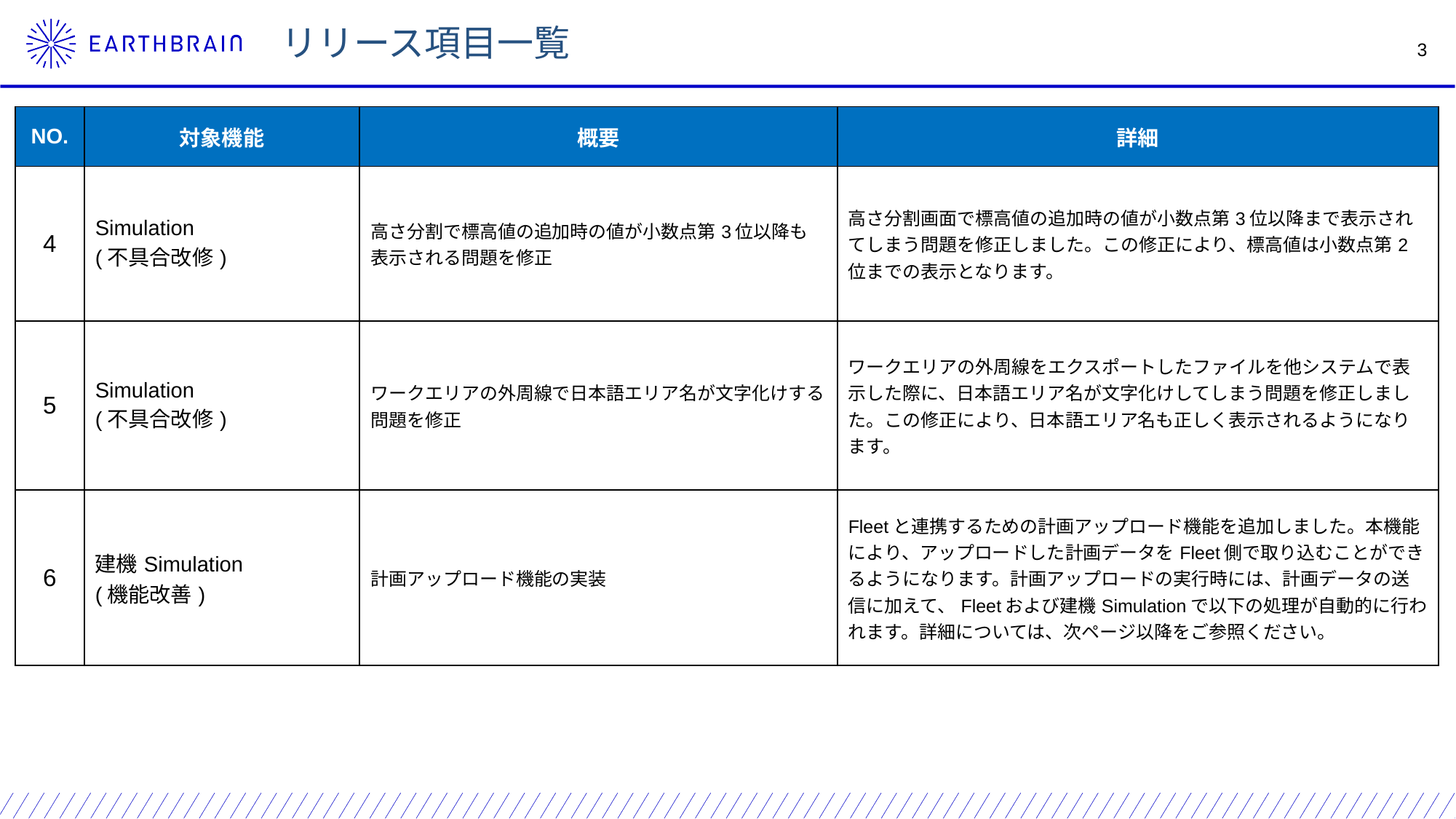

リリース項目一覧
| NO. | 対象機能 | 概要 | 詳細 |
| --- | --- | --- | --- |
| 4 | Simulation (不具合改修) | 高さ分割で標高値の追加時の値が小数点第3位以降も表示される問題を修正 | 高さ分割画面で標高値の追加時の値が小数点第3位以降まで表示されてしまう問題を修正しました。この修正により、標高値は小数点第2位までの表示となります。 |
| 5 | Simulation (不具合改修) | ワークエリアの外周線で日本語エリア名が文字化けする問題を修正 | ワークエリアの外周線をエクスポートしたファイルを他システムで表示した際に、日本語エリア名が文字化けしてしまう問題を修正しました。この修正により、日本語エリア名も正しく表示されるようになります。 |
| 6 | 建機Simulation (機能改善) | 計画アップロード機能の実装 | Fleetと連携するための計画アップロード機能を追加しました。本機能により、アップロードした計画データをFleet側で取り込むことができるようになります。計画アップロードの実行時には、計画データの送信に加えて、Fleetおよび建機Simulationで以下の処理が自動的に行われます。詳細については、次ページ以降をご参照ください。 |